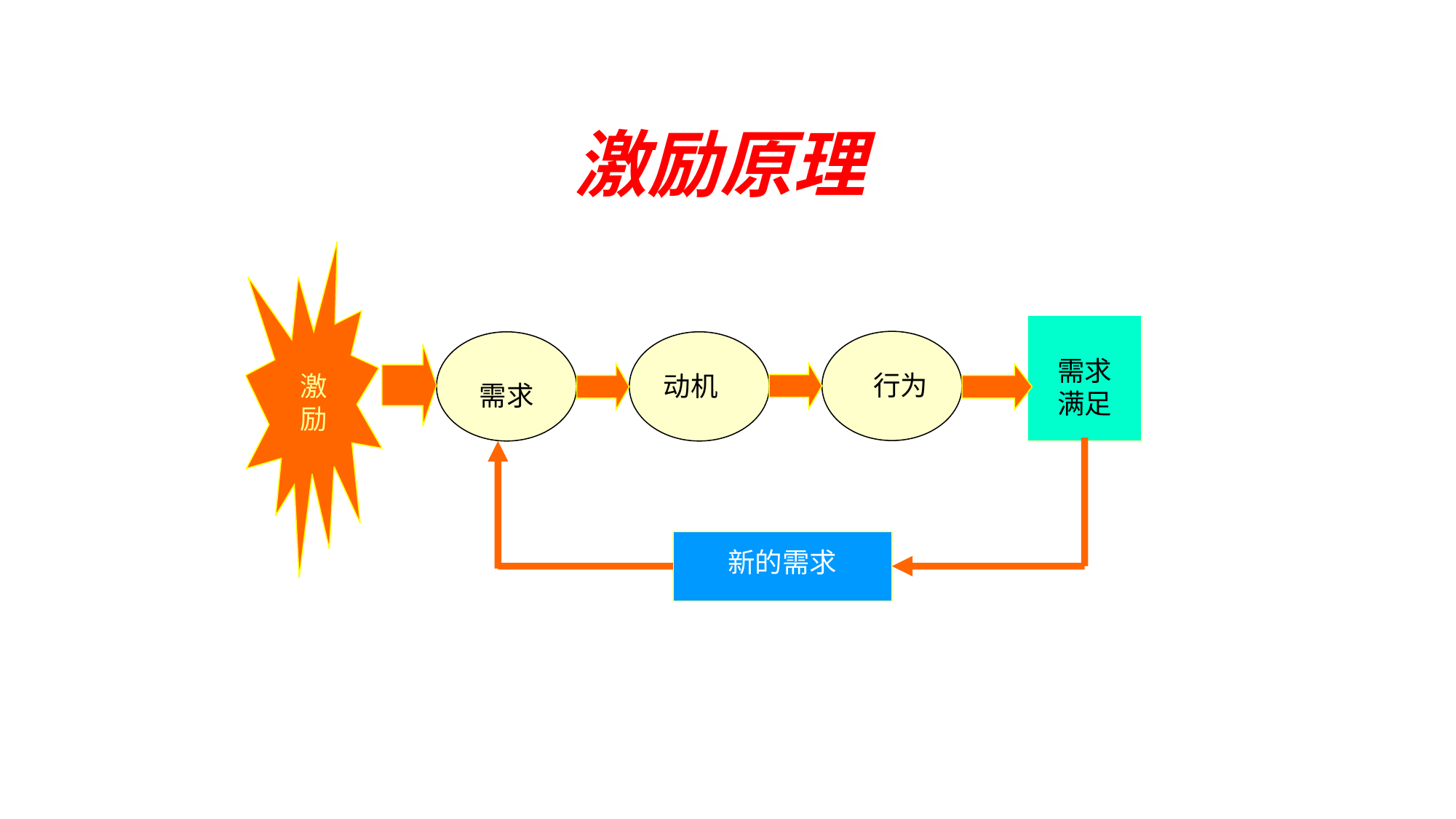

激励原理

需求
满足

行为
激励

动机

需求

新的需求